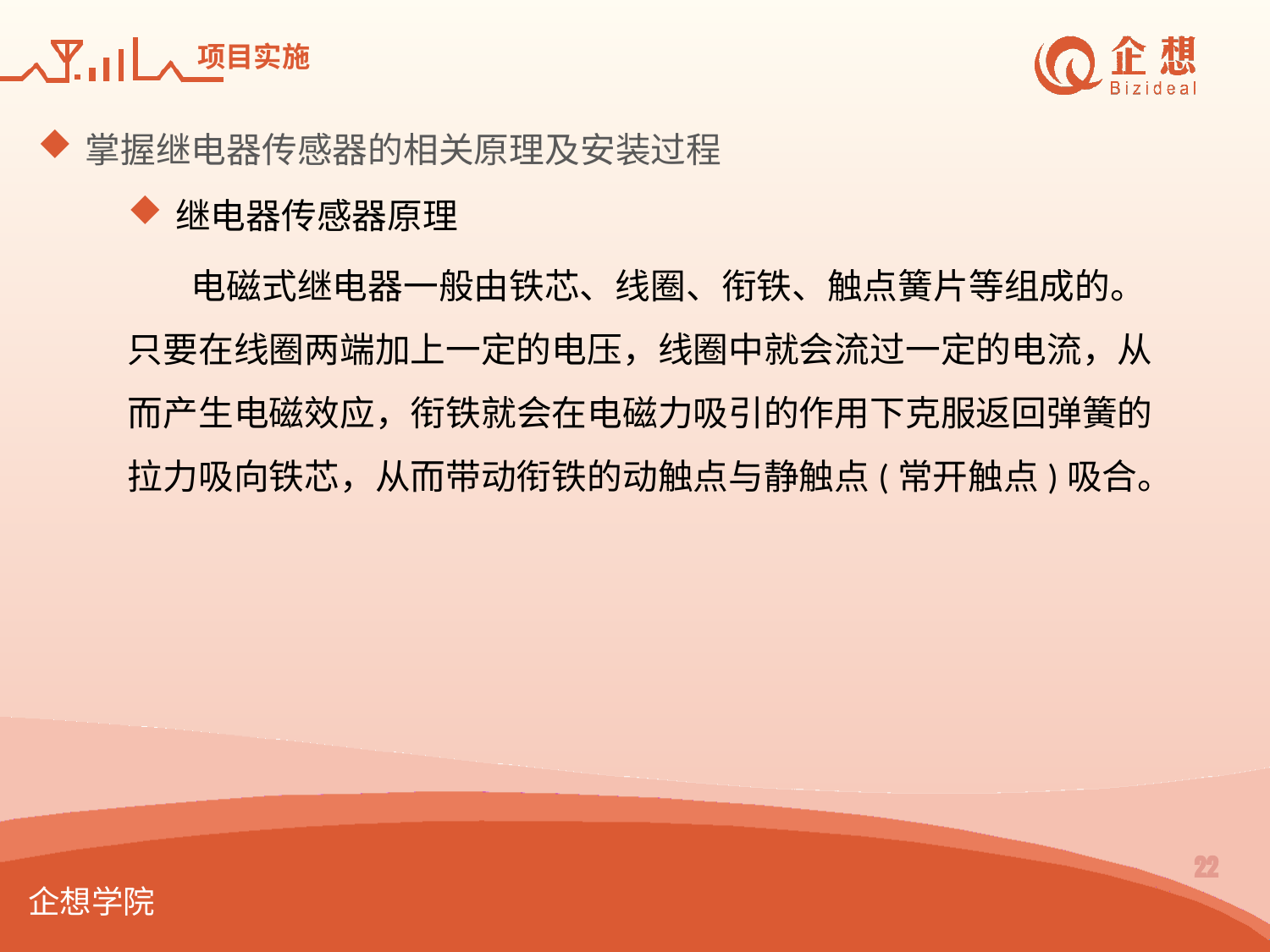

# 项目实施
掌握继电器传感器的相关原理及安装过程
继电器传感器原理
电磁式继电器一般由铁芯、线圈、衔铁、触点簧片等组成的。只要在线圈两端加上一定的电压，线圈中就会流过一定的电流，从而产生电磁效应，衔铁就会在电磁力吸引的作用下克服返回弹簧的拉力吸向铁芯，从而带动衔铁的动触点与静触点(常开触点)吸合。

22